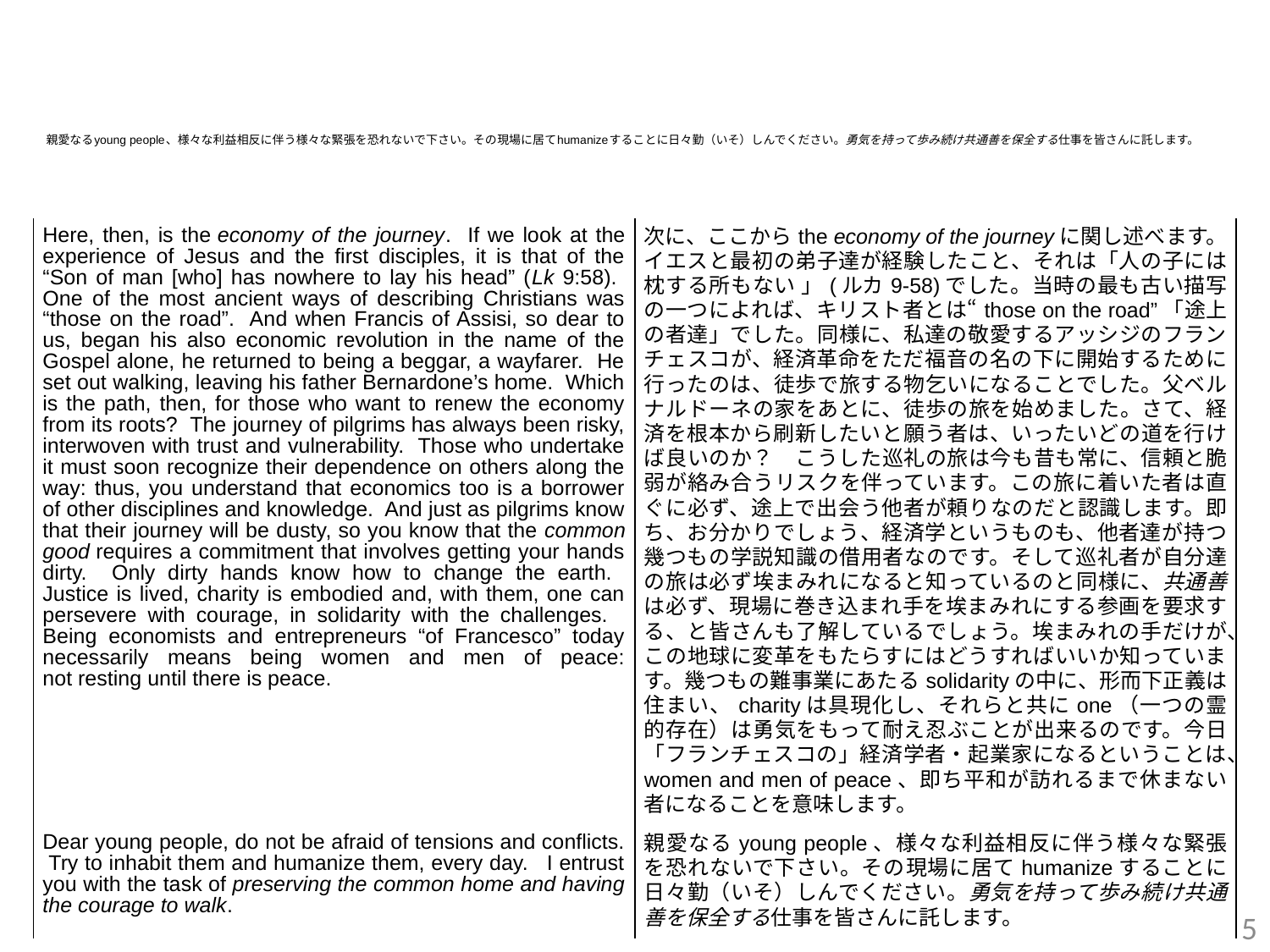

# 親愛なるyoung people、様々な利益相反に伴う様々な緊張を恐れないで下さい。その現場に居てhumanizeすることに日々勤（いそ）しんでください。勇気を持って歩み続け共通善を保全する仕事を皆さんに託します。
| Here, then, is the economy of the journey. If we look at the experience of Jesus and the first disciples, it is that of the “Son of man [who] has nowhere to lay his head” (Lk 9:58). One of the most ancient ways of describing Christians was “those on the road”. And when Francis of Assisi, so dear to us, began his also economic revolution in the name of the Gospel alone, he returned to being a beggar, a wayfarer. He set out walking, leaving his father Bernardone’s home. Which is the path, then, for those who want to renew the economy from its roots? The journey of pilgrims has always been risky, interwoven with trust and vulnerability. Those who undertake it must soon recognize their dependence on others along the way: thus, you understand that economics too is a borrower of other disciplines and knowledge. And just as pilgrims know that their journey will be dusty, so you know that the common good requires a commitment that involves getting your hands dirty. Only dirty hands know how to change the earth. Justice is lived, charity is embodied and, with them, one can persevere with courage, in solidarity with the challenges.  Being economists and entrepreneurs “of Francesco” today necessarily means being women and men of peace: not resting until there is peace. | 次に、ここからthe economy of the journeyに関し述べます。イエスと最初の弟子達が経験したこと、それは「人の子には枕する所もない 」(ルカ9-58)でした。当時の最も古い描写の一つによれば、キリスト者とは“those on the road”「途上の者達」でした。同様に、私達の敬愛するアッシジのフランチェスコが、経済革命をただ福音の名の下に開始するために行ったのは、徒歩で旅する物乞いになることでした。父ベルナルドーネの家をあとに、徒歩の旅を始めました。さて、経済を根本から刷新したいと願う者は、いったいどの道を行けば良いのか？　こうした巡礼の旅は今も昔も常に、信頼と脆弱が絡み合うリスクを伴っています。この旅に着いた者は直ぐに必ず、途上で出会う他者が頼りなのだと認識します。即ち、お分かりでしょう、経済学というものも、他者達が持つ幾つもの学説知識の借用者なのです。そして巡礼者が自分達の旅は必ず埃まみれになると知っているのと同様に、共通善は必ず、現場に巻き込まれ手を埃まみれにする参画を要求する、と皆さんも了解しているでしょう。埃まみれの手だけが、この地球に変革をもたらすにはどうすればいいか知っています。幾つもの難事業にあたるsolidarityの中に、形而下正義は住まい、charityは具現化し、それらと共にone（一つの霊的存在）は勇気をもって耐え忍ぶことが出来るのです。今日「フランチェスコの」経済学者・起業家になるということは、women and men of peace、即ち平和が訪れるまで休まない者になることを意味します。 |
| --- | --- |
| Dear young people, do not be afraid of tensions and conflicts. Try to inhabit them and humanize them, every day.  I entrust you with the task of preserving the common home and having the courage to walk. | 親愛なるyoung people、様々な利益相反に伴う様々な緊張を恐れないで下さい。その現場に居てhumanizeすることに日々勤（いそ）しんでください。勇気を持って歩み続け共通善を保全する仕事を皆さんに託します。 |
5